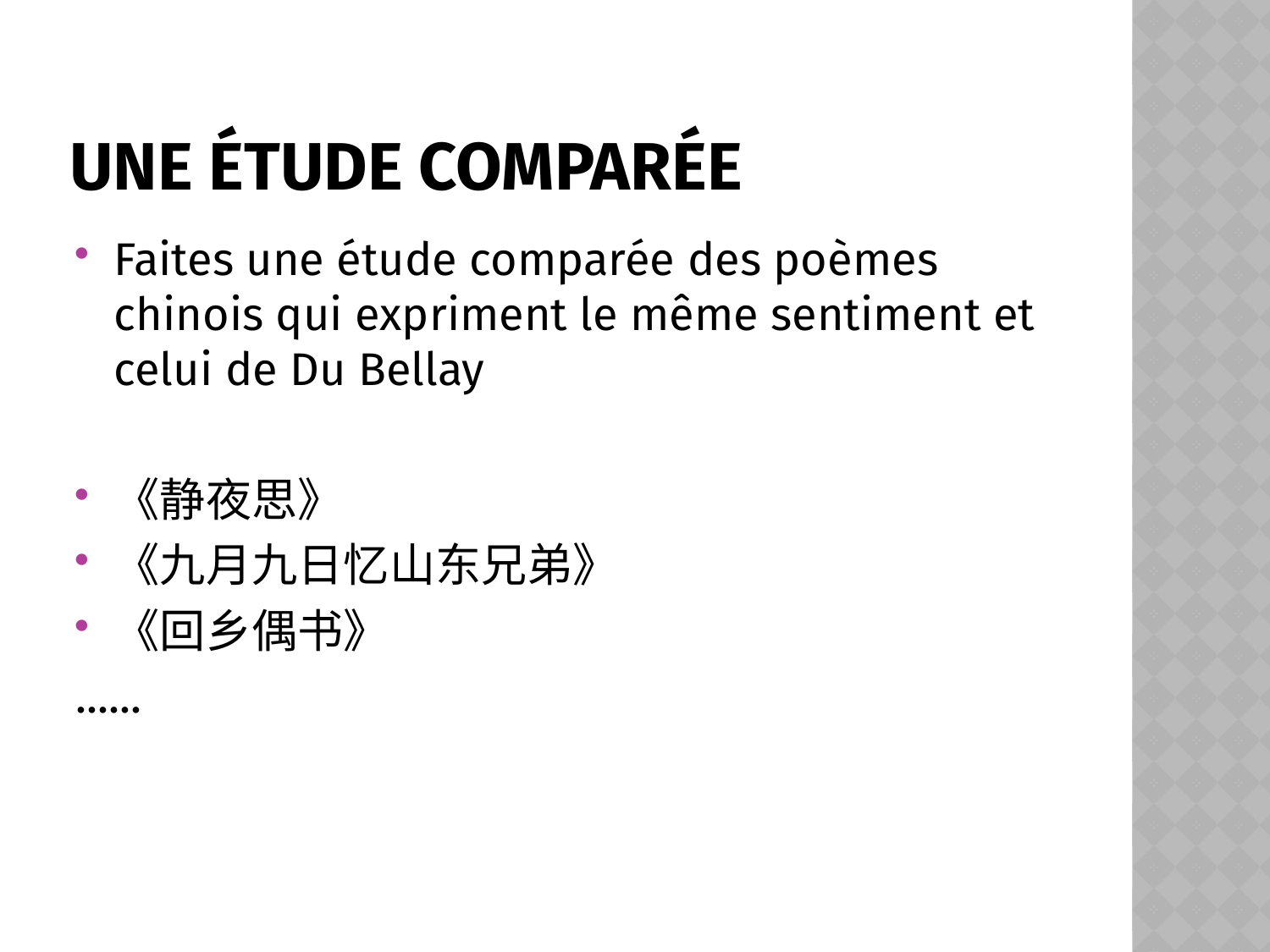

# Une étude comparée
Faites une étude comparée des poèmes chinois qui expriment le même sentiment et celui de Du Bellay

《静夜思》
《九月九日忆山东兄弟》
《回乡偶书》
......